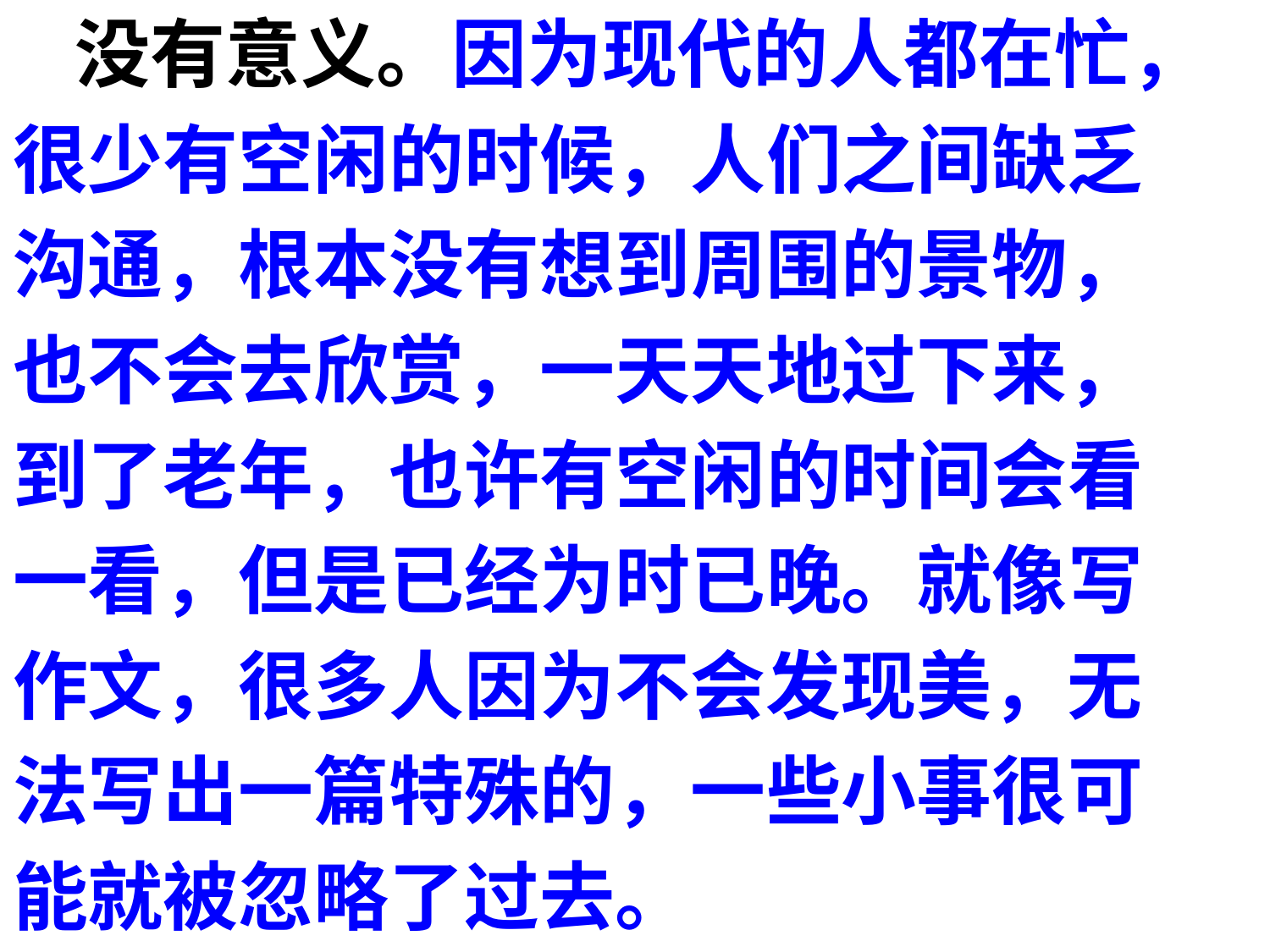

没有意义。因为现代的人都在忙，
很少有空闲的时候，人们之间缺乏
沟通，根本没有想到周围的景物，
也不会去欣赏，一天天地过下来，
到了老年，也许有空闲的时间会看
一看，但是已经为时已晚。就像写
作文，很多人因为不会发现美，无
法写出一篇特殊的，一些小事很可
能就被忽略了过去。